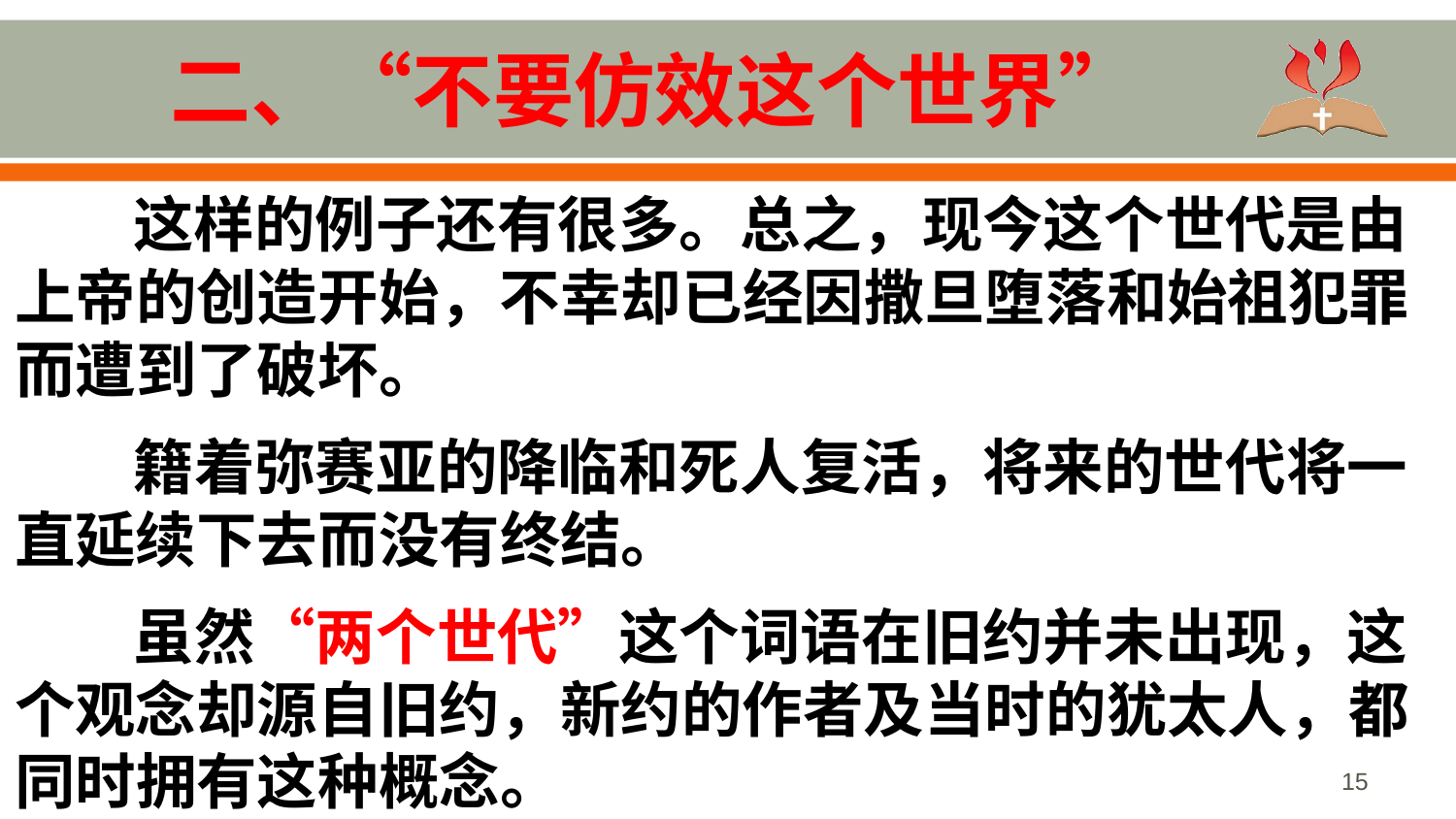

# 二、“不要仿效这个世界”
这样的例子还有很多。总之，现今这个世代是由上帝的创造开始，不幸却已经因撒旦堕落和始祖犯罪而遭到了破坏。
籍着弥赛亚的降临和死人复活，将来的世代将一直延续下去而没有终结。
虽然“两个世代”这个词语在旧约并未出现，这个观念却源自旧约，新约的作者及当时的犹太人，都同时拥有这种概念。

15